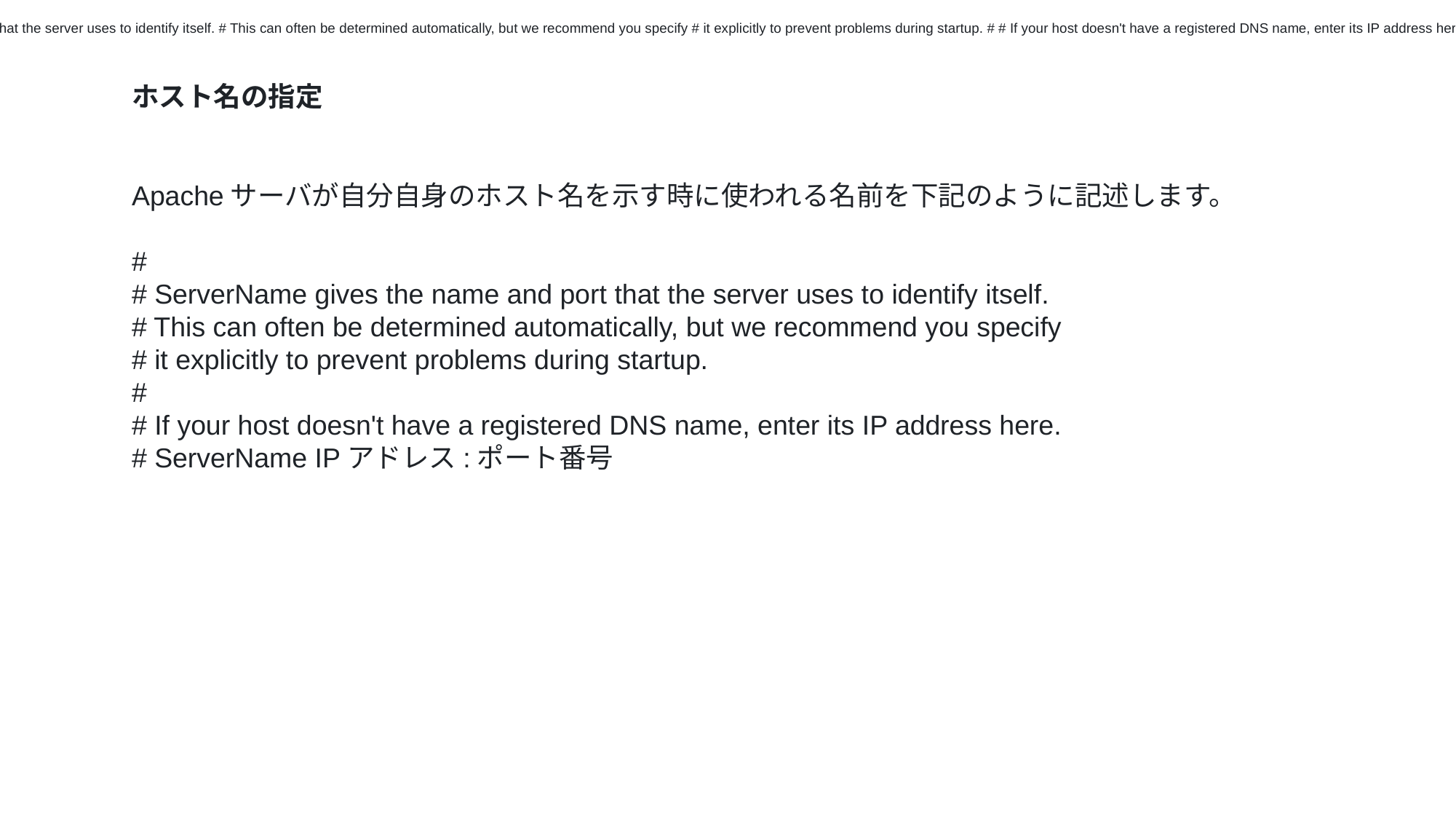

# # ServerName gives the name and port that the server uses to identify itself. # This can often be determined automatically, but we recommend you specify # it explicitly to prevent problems during startup. # # If your host doesn't have a registered DNS name, enter its IP address here. # ServerName IPアドレス:ポート番号
ホスト名の指定
Apacheサーバが自分自身のホスト名を示す時に使われる名前を下記のように記述します。

#
# ServerName gives the name and port that the server uses to identify itself.
# This can often be determined automatically, but we recommend you specify
# it explicitly to prevent problems during startup.
#
# If your host doesn't have a registered DNS name, enter its IP address here.
# ServerName IPアドレス:ポート番号